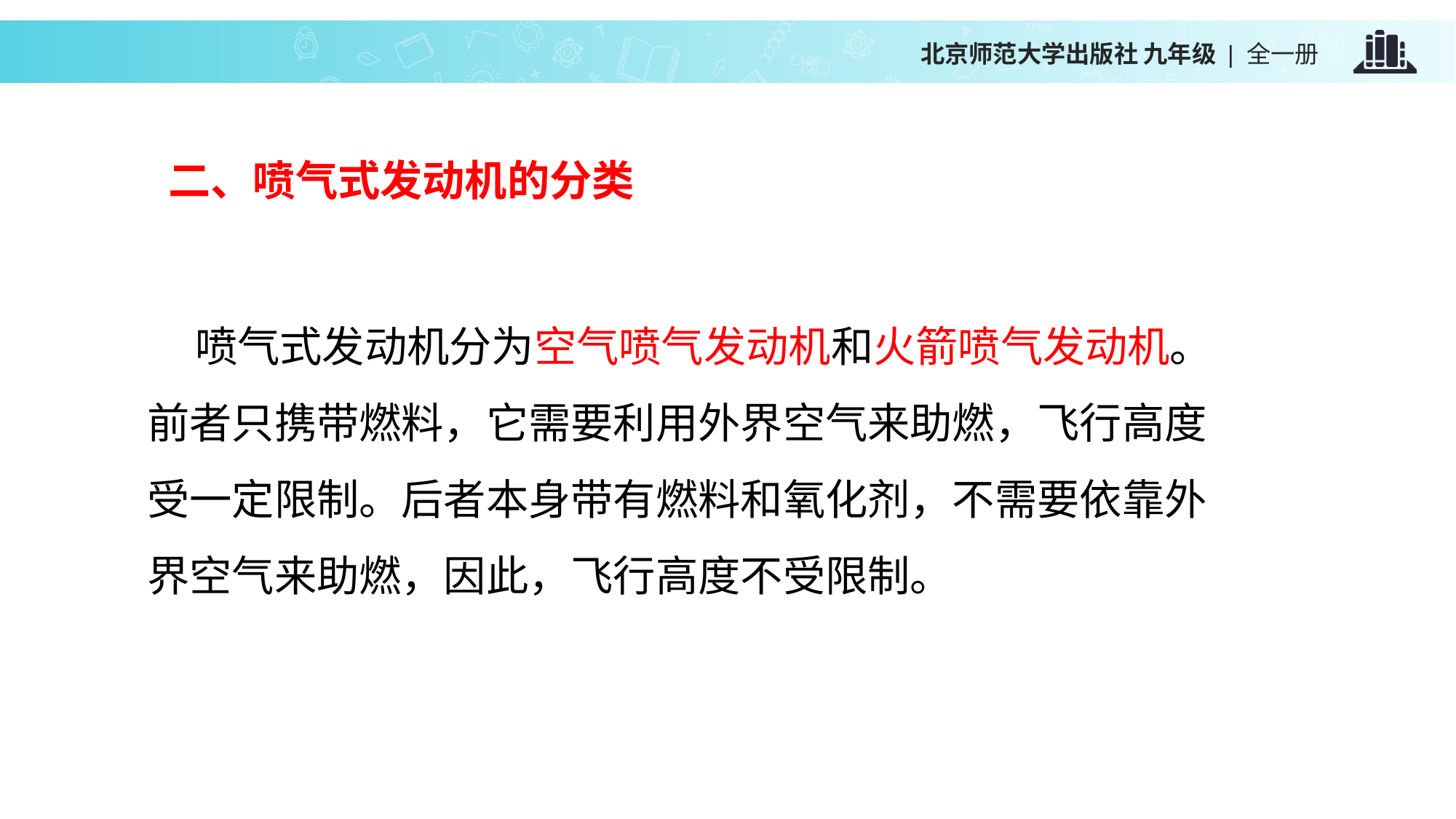

二、喷气式发动机的分类
    喷气式发动机分为空气喷气发动机和火箭喷气发动机。前者只携带燃料，它需要利用外界空气来助燃，飞行高度受一定限制。后者本身带有燃料和氧化剂，不需要依靠外界空气来助燃，因此，飞行高度不受限制。